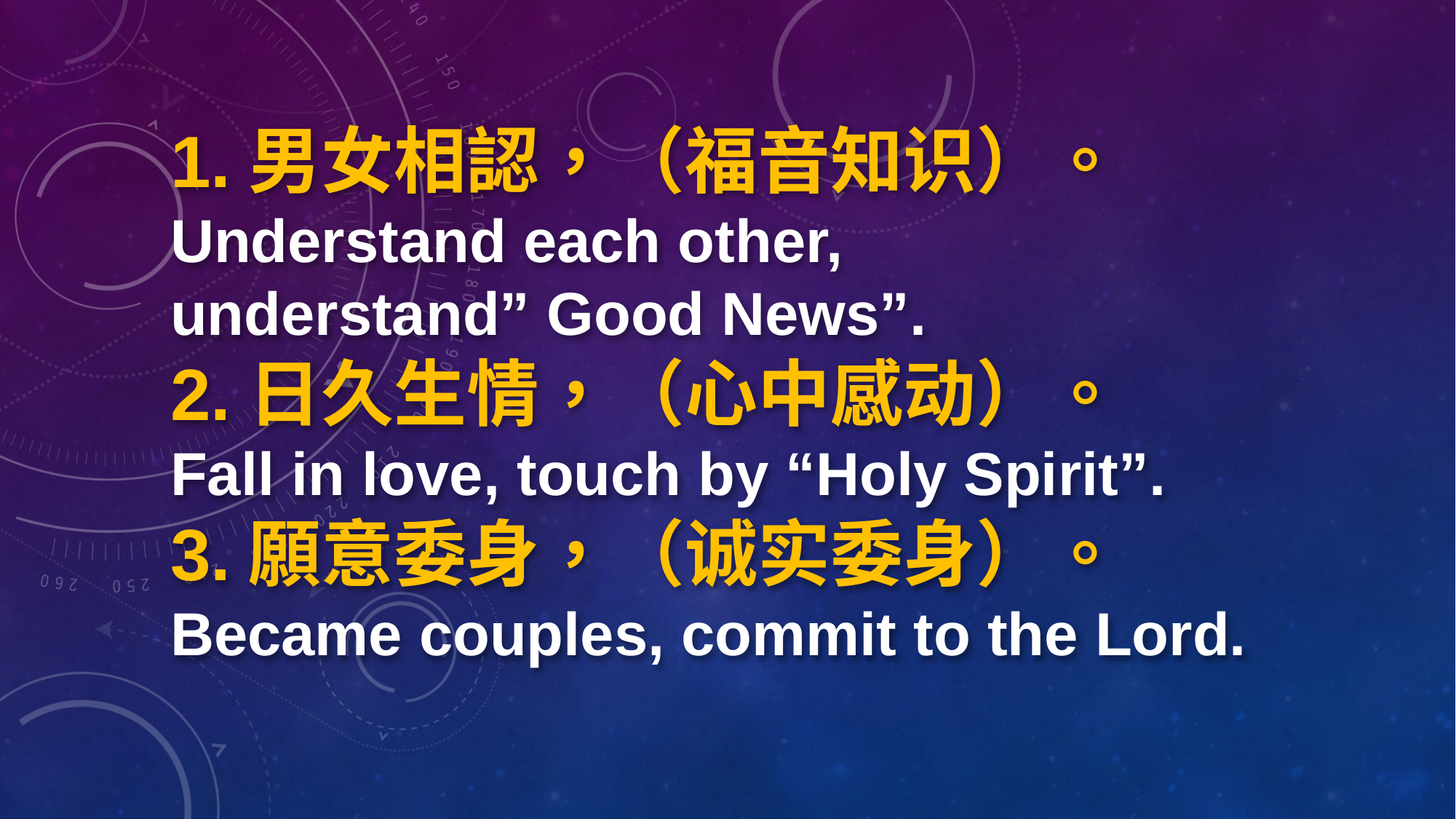

1.男女相認，（福音知识）。
Understand each other,
understand” Good News”.
2.日久生情，（心中感动）。
Fall in love, touch by “Holy Spirit”.
3.願意委身，（诚实委身）。
Became couples, commit to the Lord.